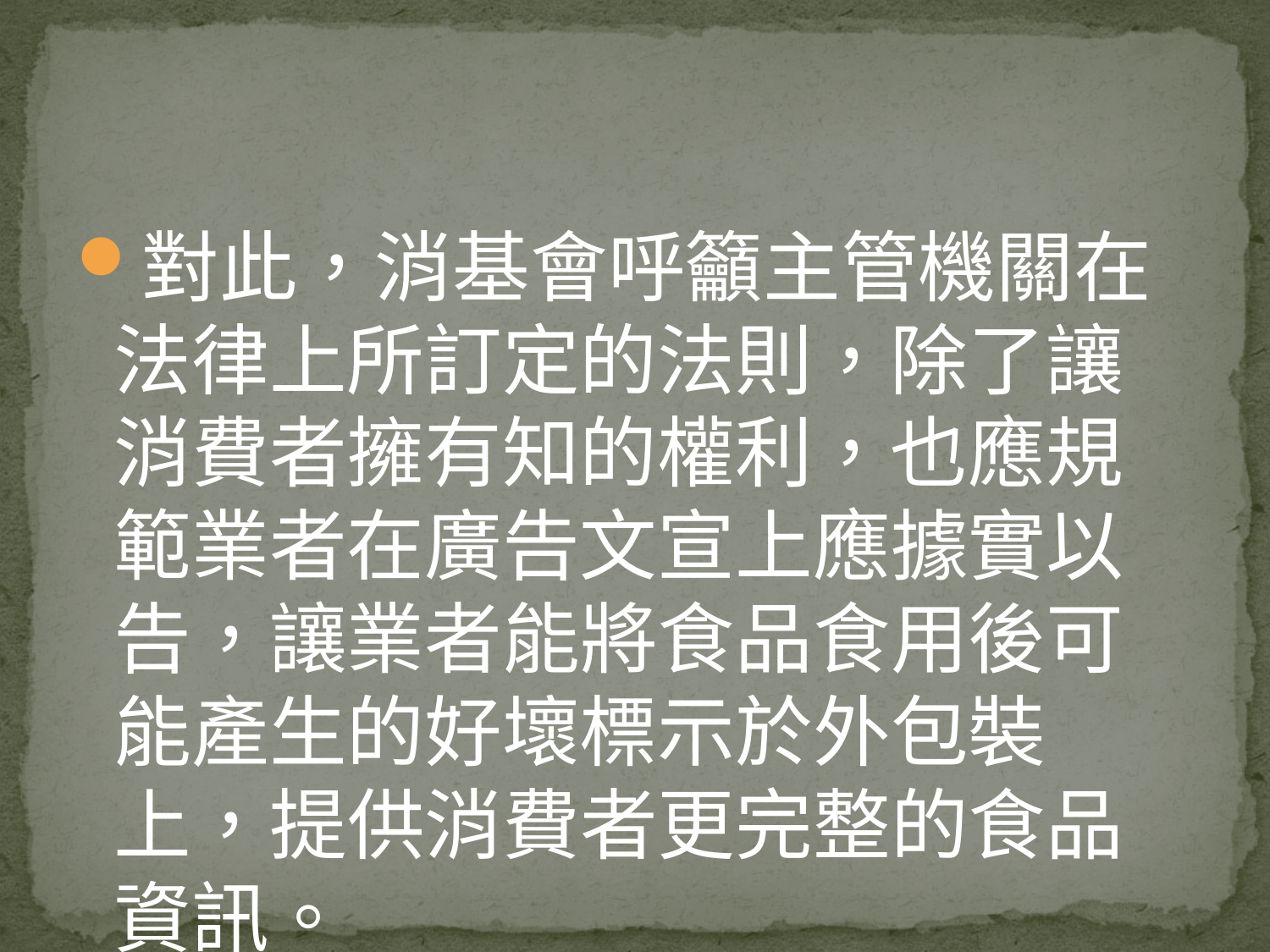

#
對此，消基會呼籲主管機關在法律上所訂定的法則，除了讓消費者擁有知的權利，也應規範業者在廣告文宣上應據實以告，讓業者能將食品食用後可能產生的好壞標示於外包裝上，提供消費者更完整的食品資訊。